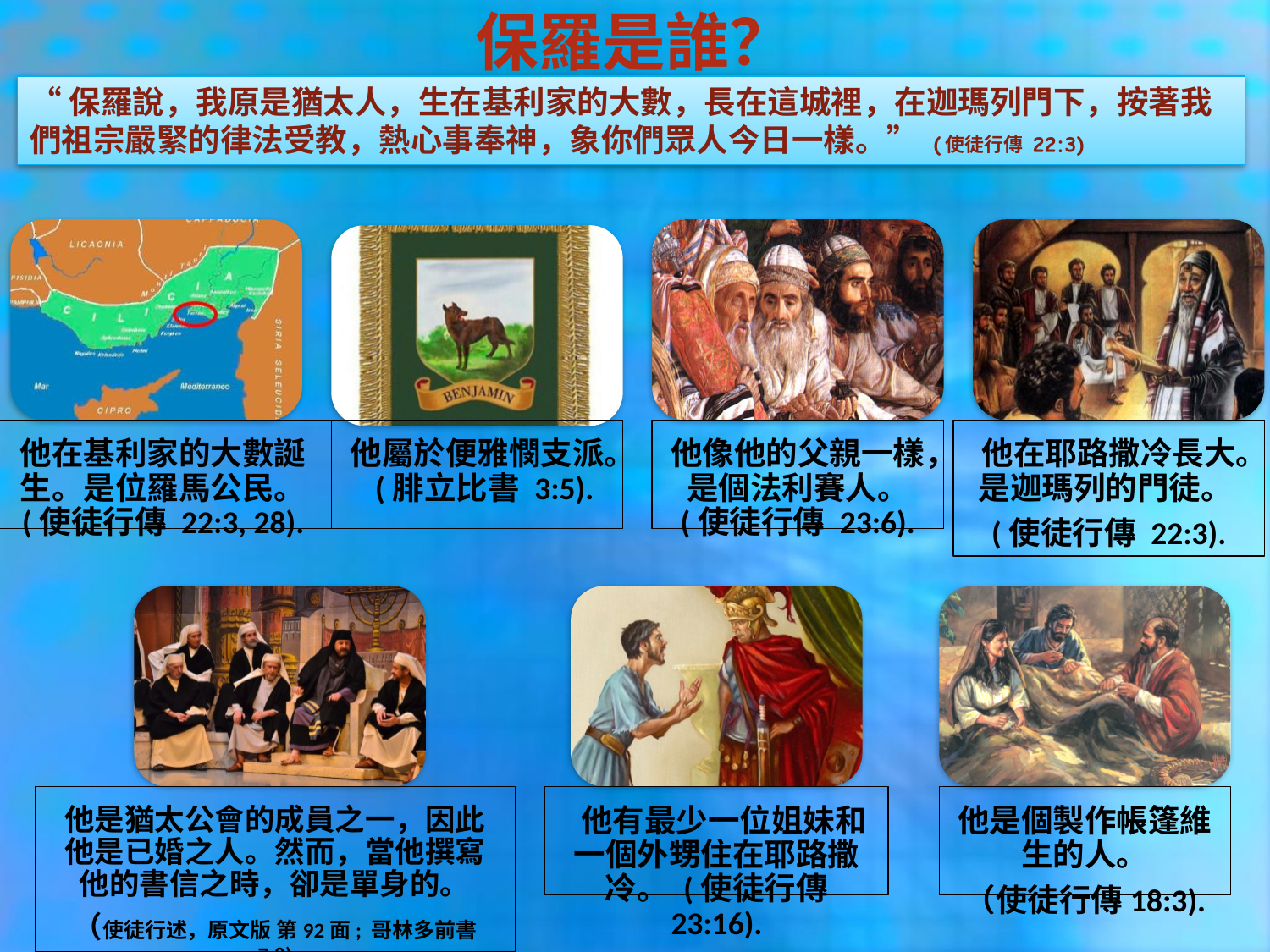

保羅是誰？
“保羅說，我原是猶太人，生在基利家的大數，長在這城裡，在迦瑪列門下，按著我們祖宗嚴緊的律法受教，熱心事奉神，象你們眾人今日一樣。” (使徒行傳 22:3)

他在耶路撒冷長大。是迦瑪列的門徒。
(使徒行傳 22:3).
他在基利家的大數誕生。是位羅馬公民。 (使徒行傳 22:3, 28).
他屬於便雅憫支派。 (腓立比書 3:5).
他像他的父親一樣，是個法利賽人。
(使徒行傳 23:6).

他是猶太公會的成員之一，因此他是已婚之人。然而，當他撰寫他的書信之時，卻是單身的。
（使徒行述，原文版 第92面; 哥林多前書 7:8)
 他有最少一位姐妹和一個外甥住在耶路撒冷。 (使徒行傳 23:16).
他是個製作帳篷維生的人。
（使徒行傳18:3).